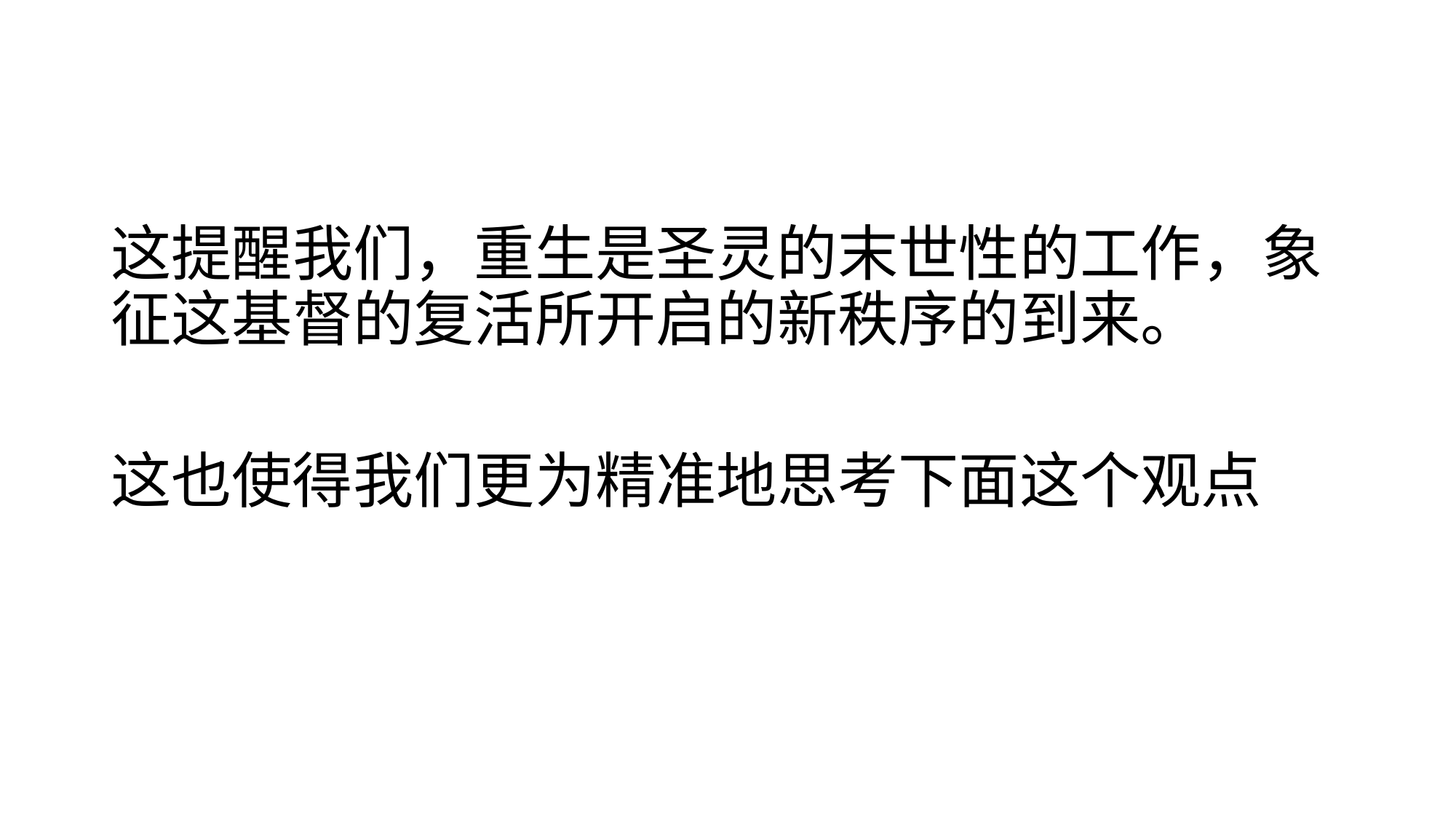

#
这提醒我们，重生是圣灵的末世性的工作，象征这基督的复活所开启的新秩序的到来。

这也使得我们更为精准地思考下面这个观点